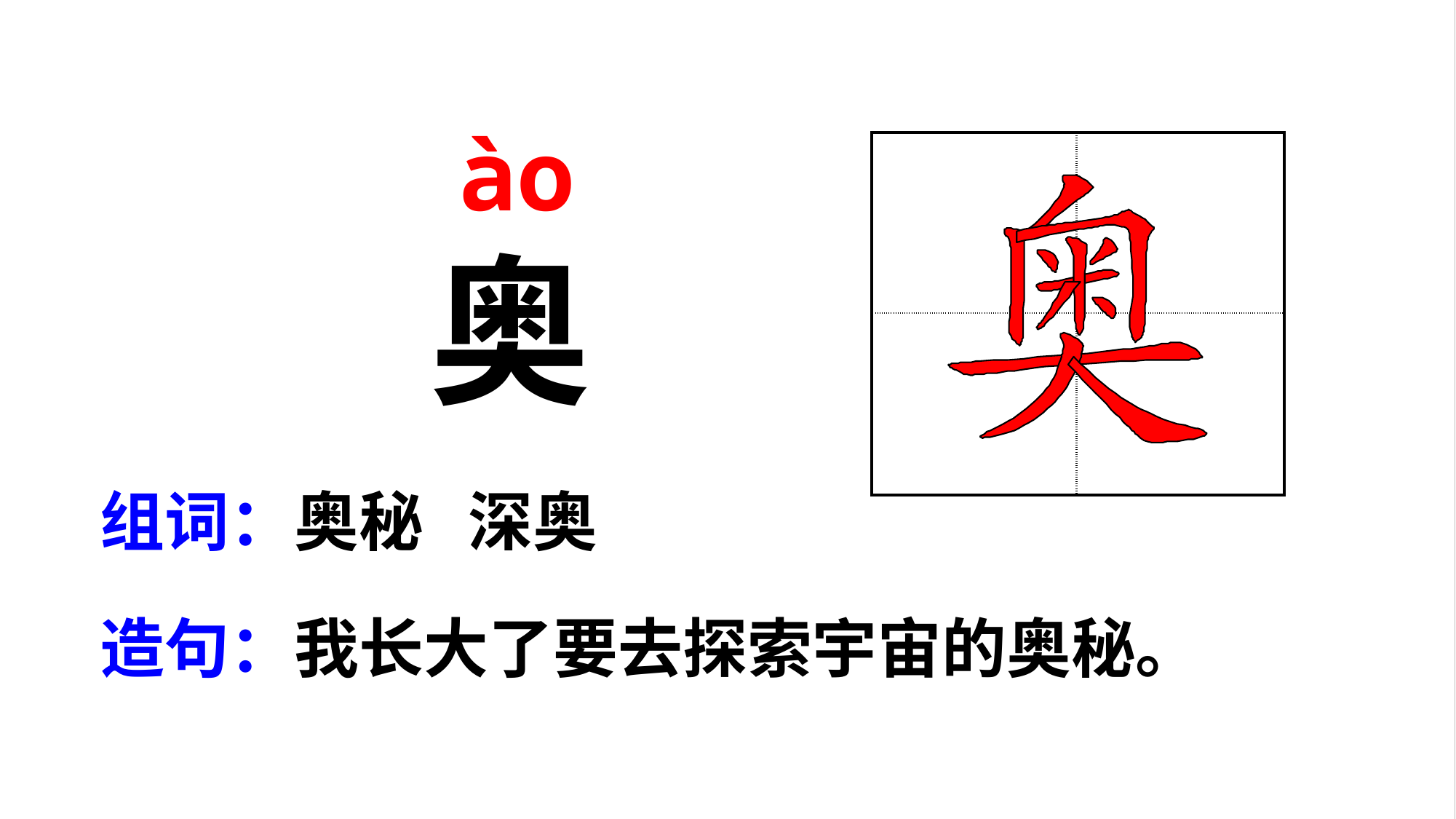

ào
|  |  |
| --- | --- |
|  |  |

奥

组词：奥秘   深奥
造句：我长大了要去探索宇宙的奥秘。